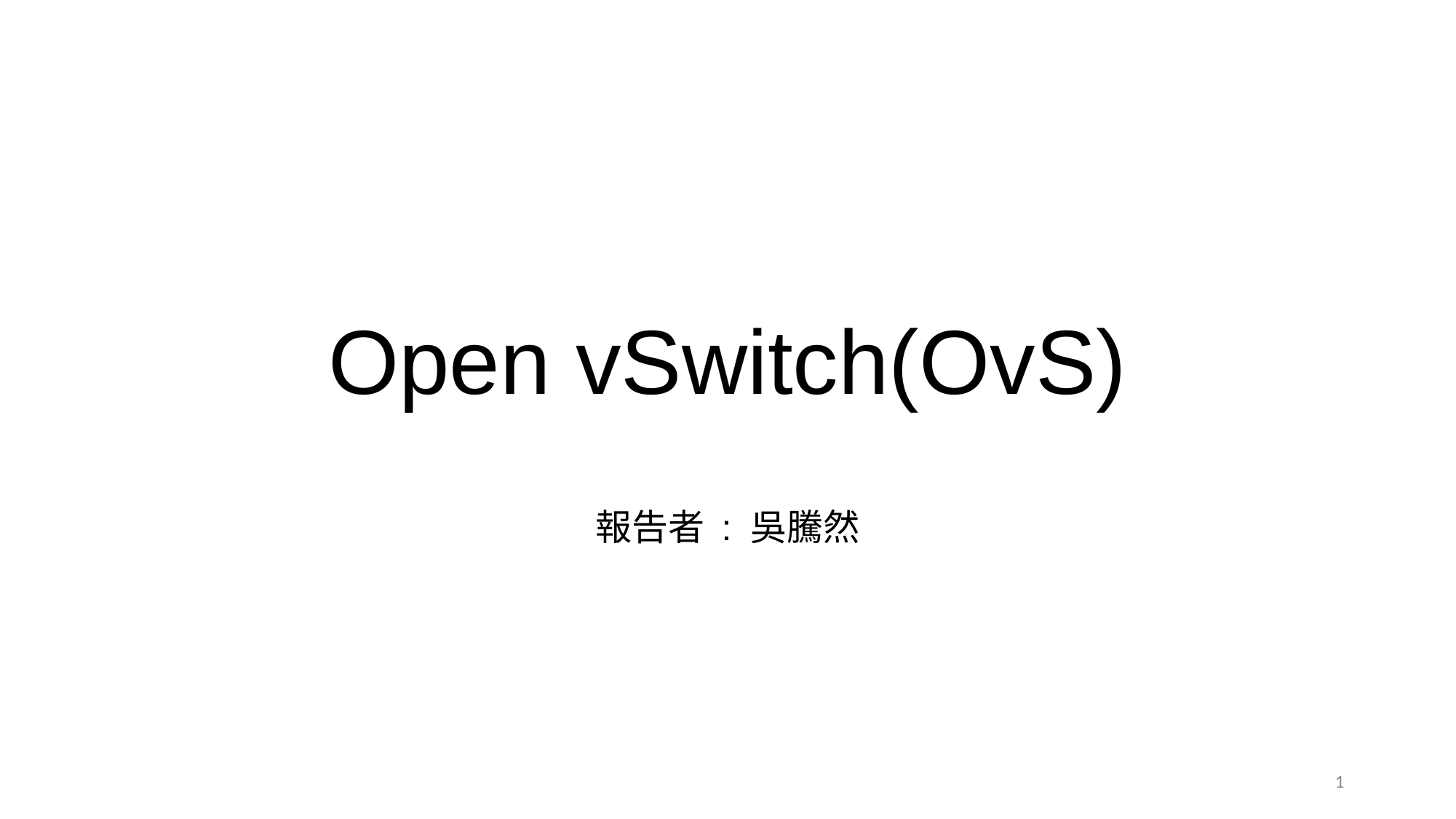

# Open vSwitch(OvS)
報告者 : 吳騰然
1